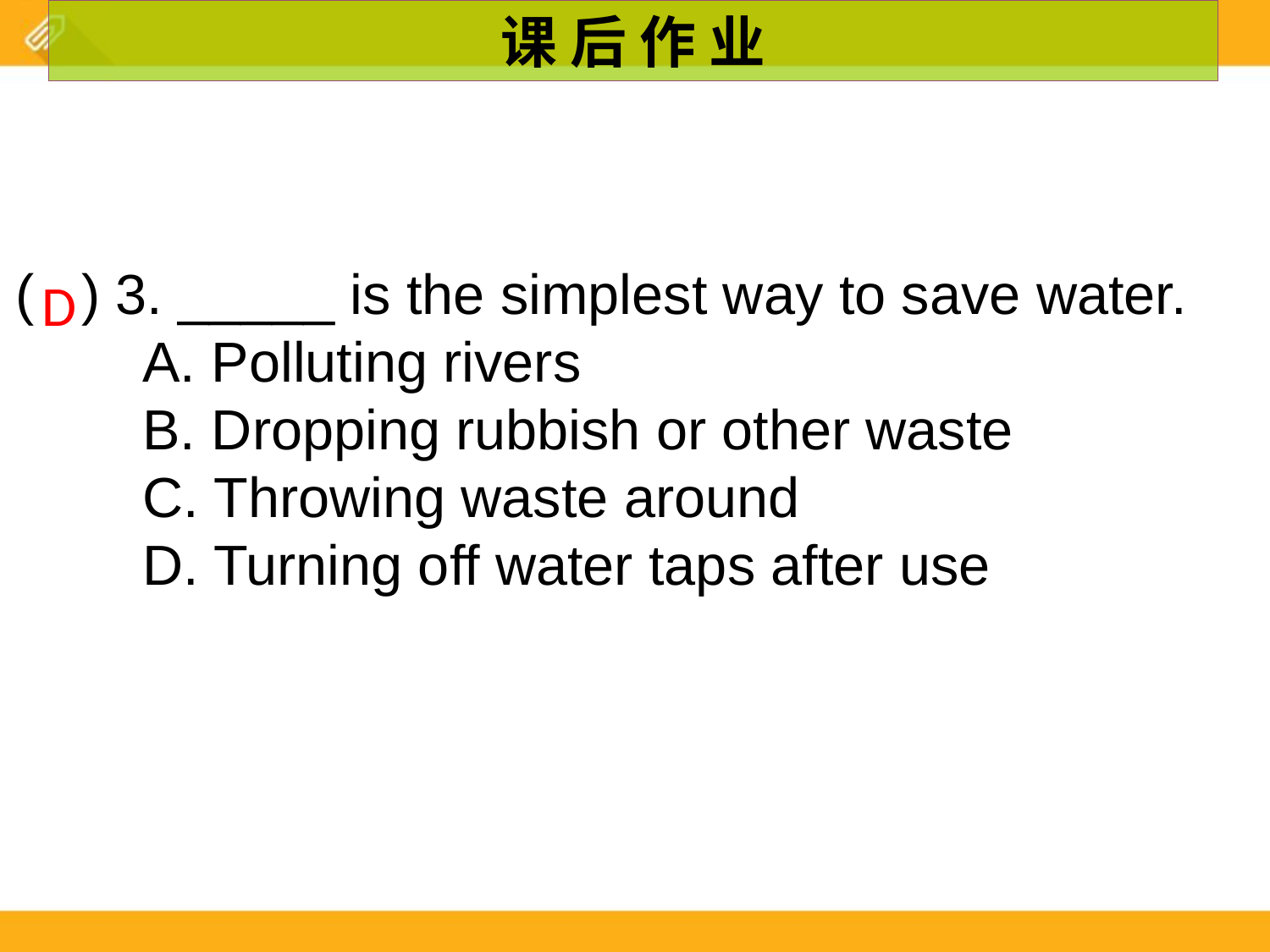

课 后 作 业
(   ) 3. _____ is the simplest way to save water.
	A. Polluting rivers
	B. Dropping rubbish or other waste
	C. Throwing waste around
	D. Turning off water taps after use
D